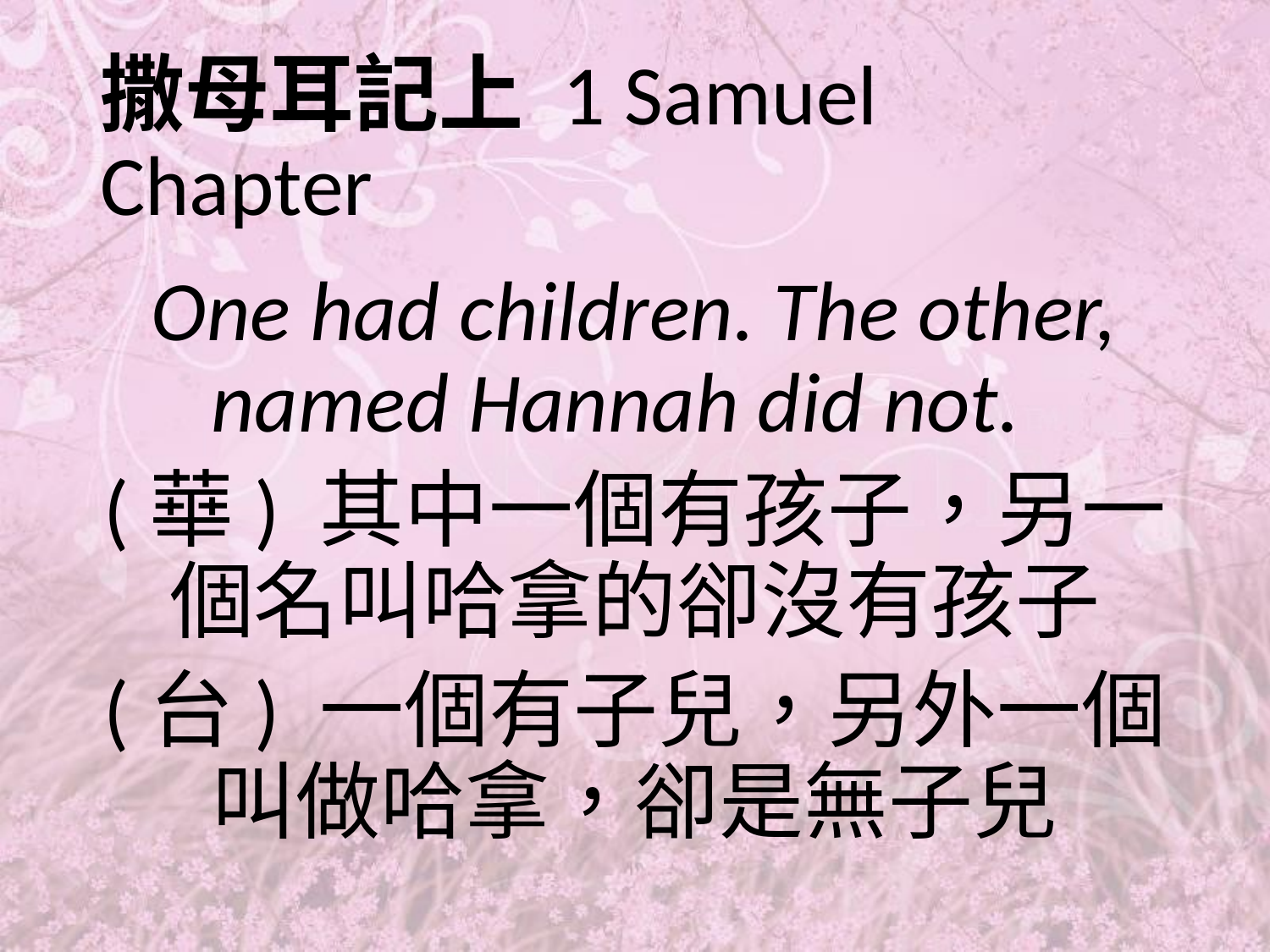

# 撒母耳記上 1 Samuel Chapter
One had children. The other, named Hannah did not.
(華) 其中一個有孩子，另一個名叫哈拿的卻沒有孩子
(台) 一個有子兒，另外一個叫做哈拿，卻是無子兒